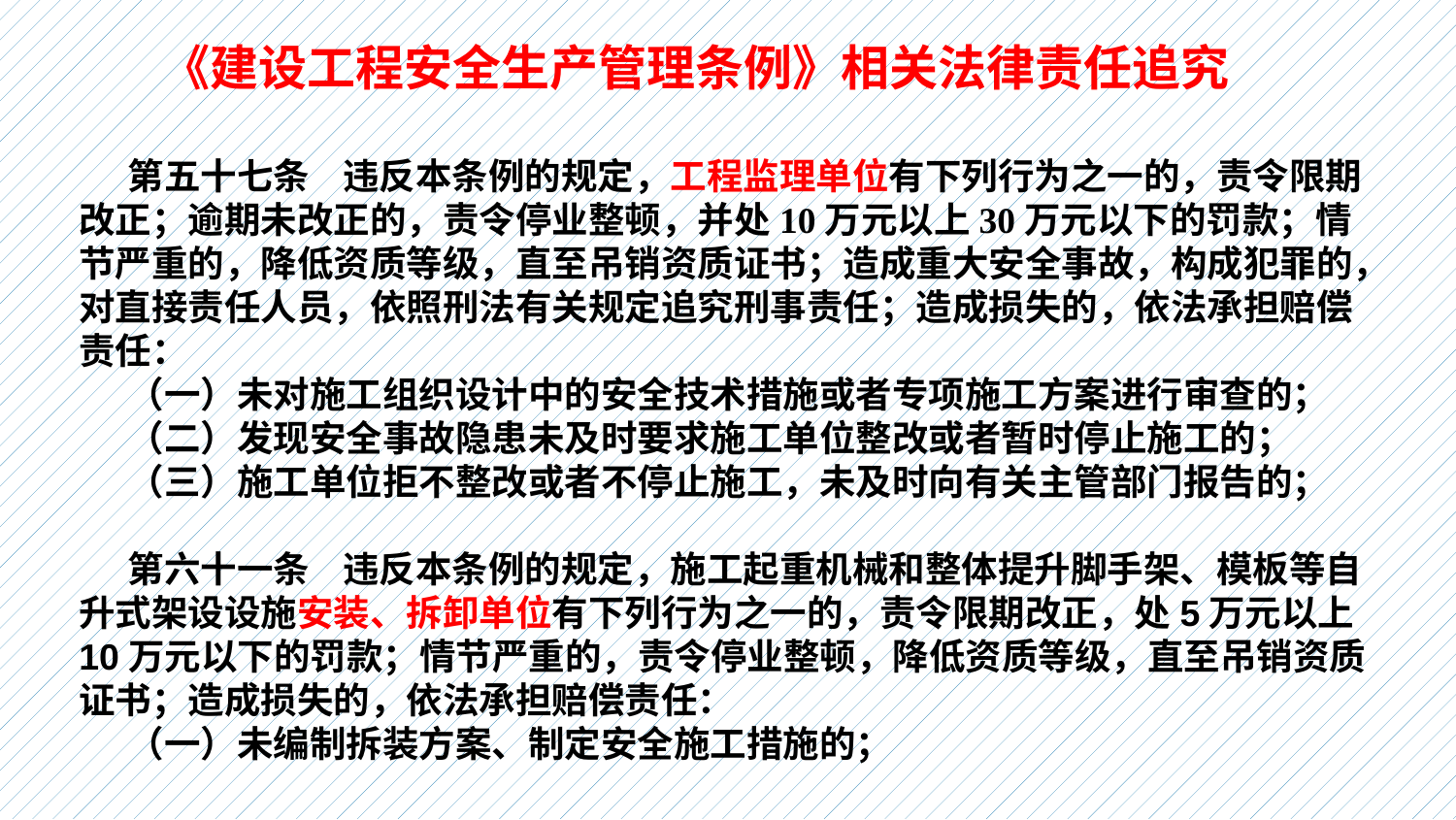

《建设工程安全生产管理条例》相关法律责任追究

第五十七条    违反本条例的规定，工程监理单位有下列行为之一的，责令限期改正；逾期未改正的，责令停业整顿，并处10万元以上30万元以下的罚款；情节严重的，降低资质等级，直至吊销资质证书；造成重大安全事故，构成犯罪的，对直接责任人员，依照刑法有关规定追究刑事责任；造成损失的，依法承担赔偿责任：
（一）未对施工组织设计中的安全技术措施或者专项施工方案进行审查的；
（二）发现安全事故隐患未及时要求施工单位整改或者暂时停止施工的；
（三）施工单位拒不整改或者不停止施工，未及时向有关主管部门报告的；

第六十一条    违反本条例的规定，施工起重机械和整体提升脚手架、模板等自升式架设设施安装、拆卸单位有下列行为之一的，责令限期改正，处5万元以上10万元以下的罚款；情节严重的，责令停业整顿，降低资质等级，直至吊销资质证书；造成损失的，依法承担赔偿责任：
（一）未编制拆装方案、制定安全施工措施的；